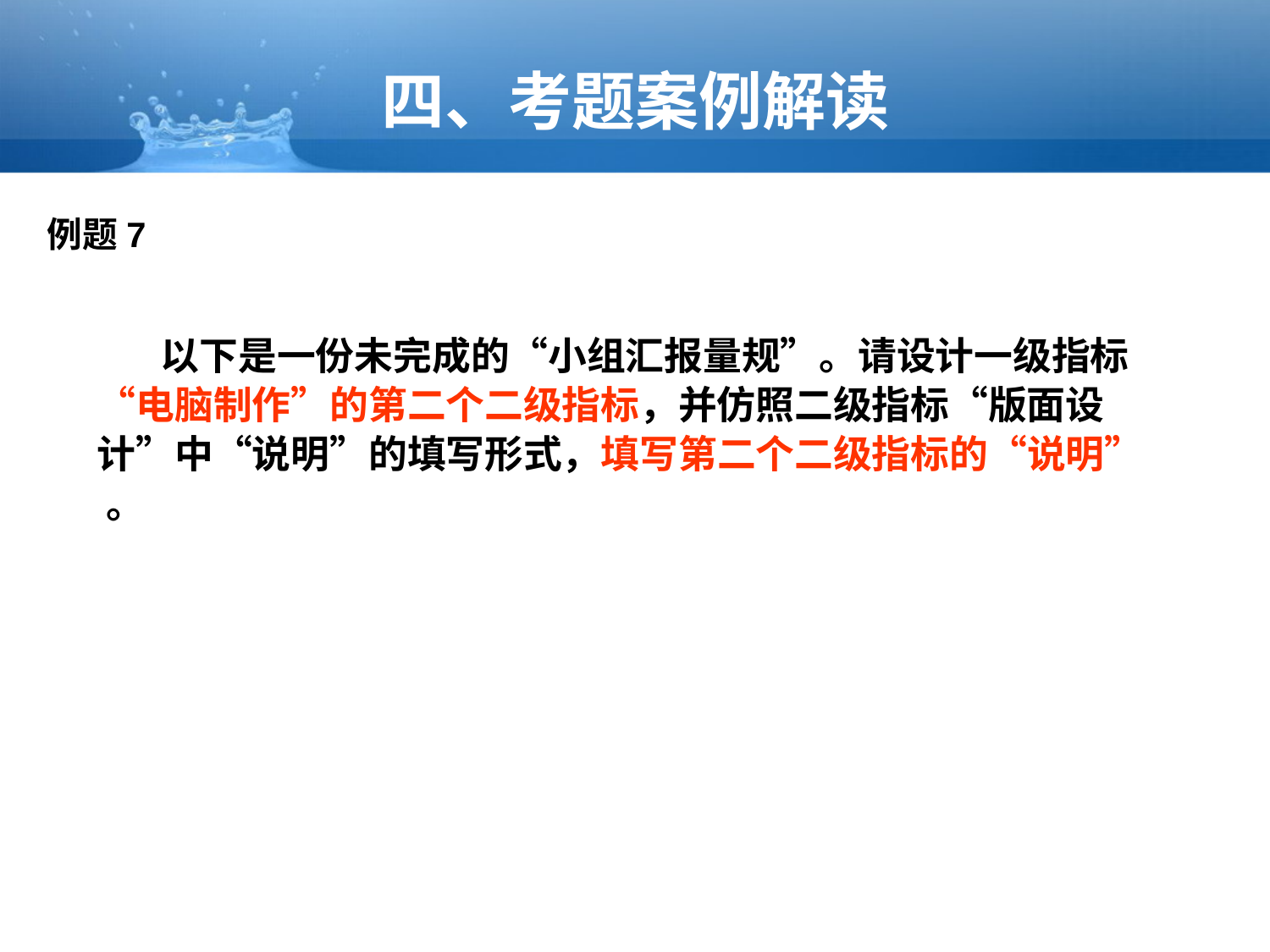

四、考题案例解读
例题7
以下是一份未完成的“小组汇报量规”。请设计一级指标“电脑制作”的第二个二级指标，并仿照二级指标“版面设计”中“说明”的填写形式，填写第二个二级指标的“说明” 。